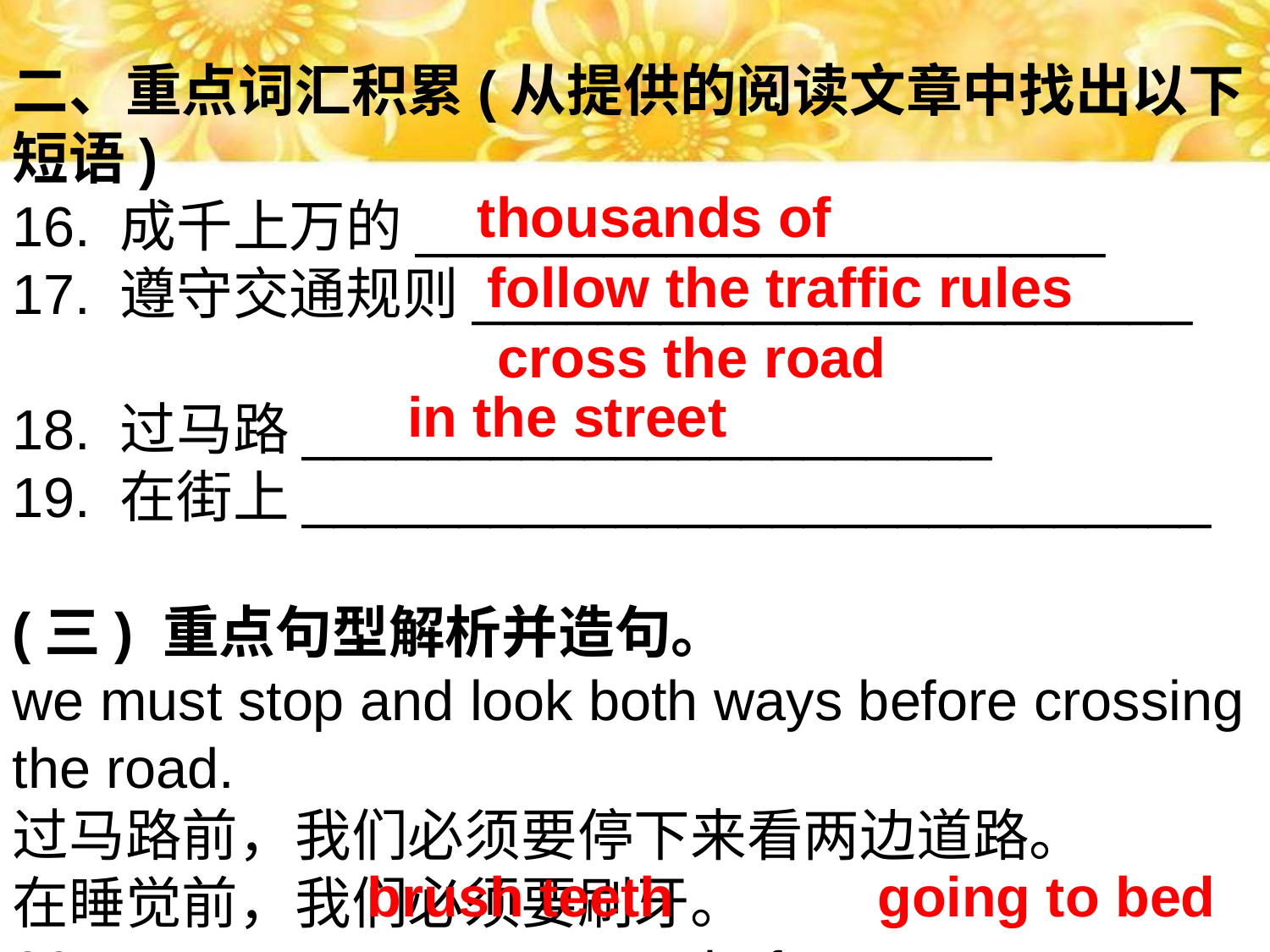

二、重点词汇积累(从提供的阅读文章中找出以下短语)
16. 成千上万的______________________
17. 遵守交通规则_______________________
18. 过马路______________________
19. 在街上_____________________________

(三) 重点句型解析并造句。
we must stop and look both ways before crossing the road.
过马路前，我们必须要停下来看两边道路。
在睡觉前，我们必须要刷牙。
20. We must                        before                        .
thousands of
follow the traffic rules
cross the road
in the street
brush teeth
going to bed